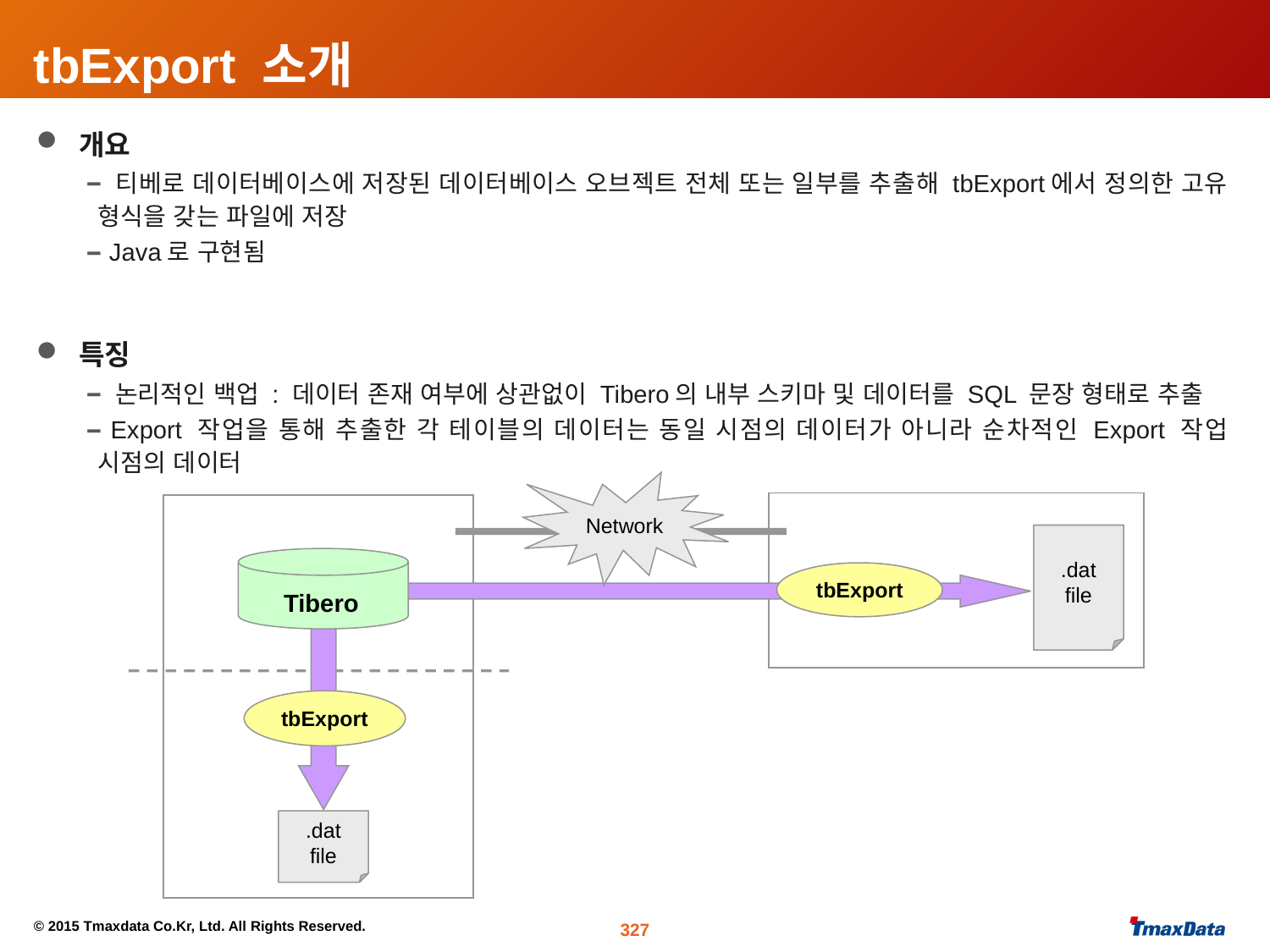

# tbExport 소개
 개요
 티베로 데이터베이스에 저장된 데이터베이스 오브젝트 전체 또는 일부를 추출해 tbExport에서 정의한 고유 형식을 갖는 파일에 저장
 Java로 구현됨

 특징
 논리적인 백업 : 데이터 존재 여부에 상관없이 Tibero의 내부 스키마 및 데이터를 SQL 문장 형태로 추출
 Export 작업을 통해 추출한 각 테이블의 데이터는 동일 시점의 데이터가 아니라 순차적인 Export 작업 시점의 데이터

Network

.dat
file

Tibero
tbExport

tbExport
.dat
file